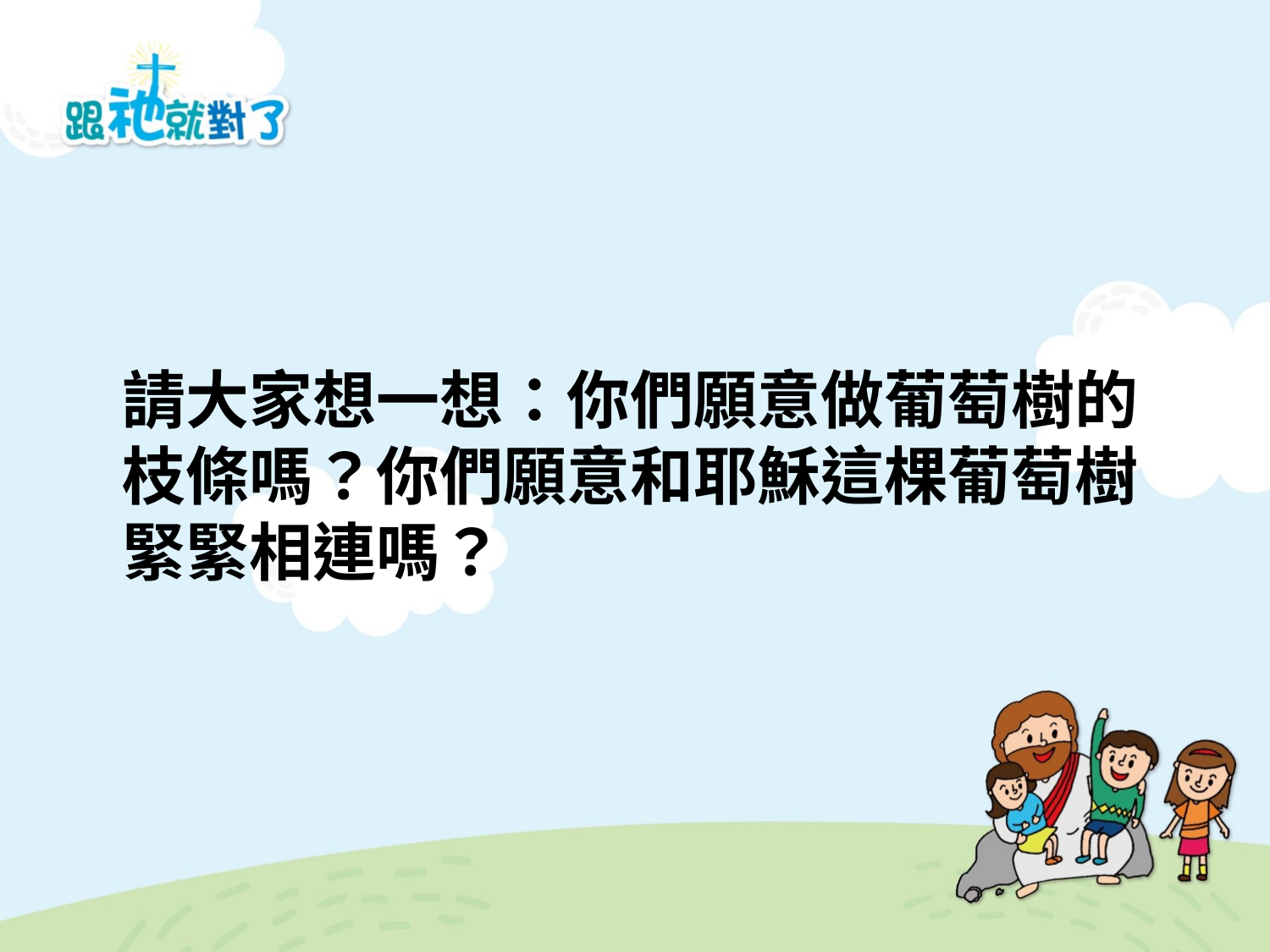

請大家想一想：你們願意做葡萄樹的枝條嗎？你們願意和耶穌這棵葡萄樹緊緊相連嗎？